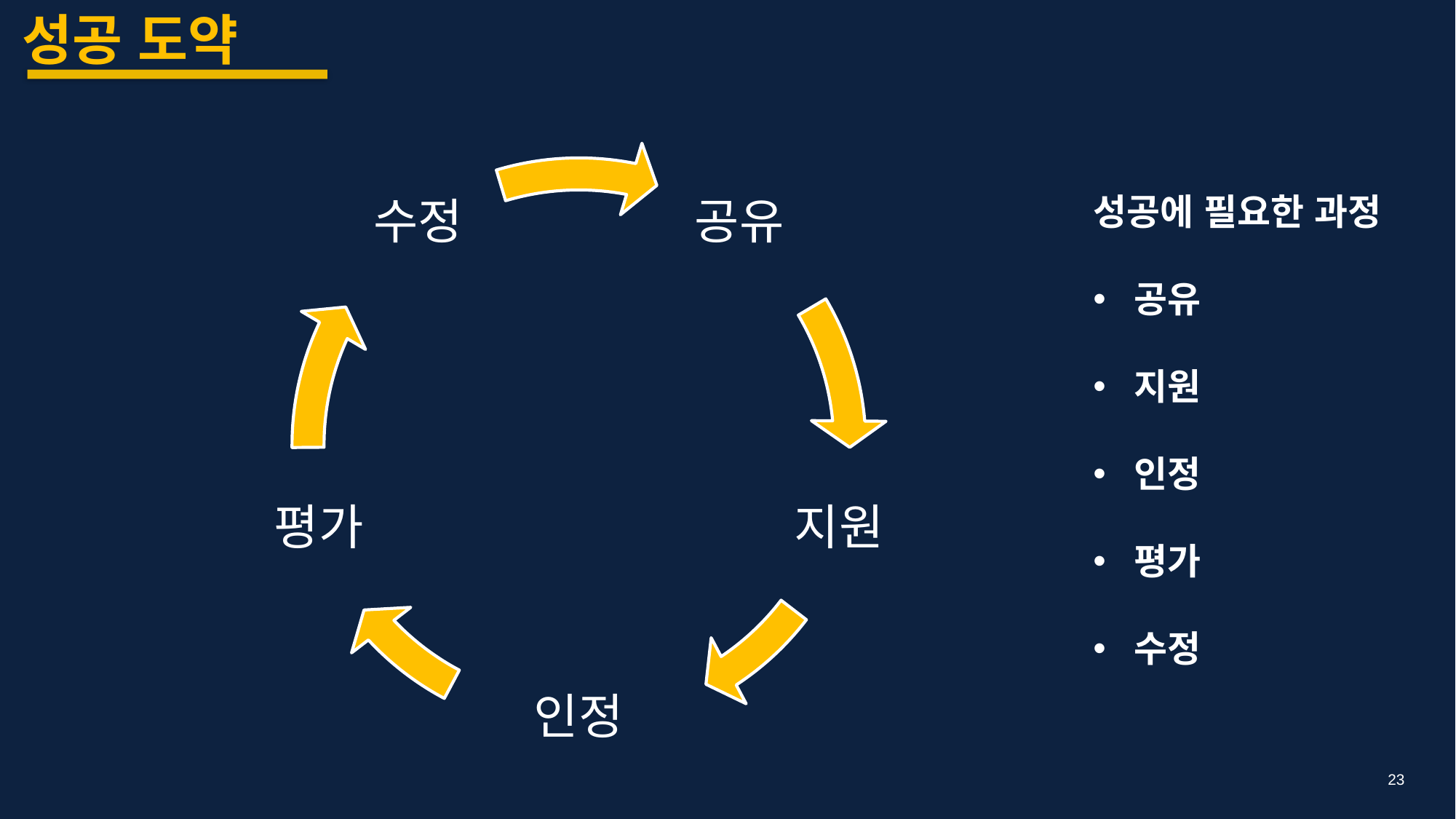

성공 도약

공유
지원
인정
평가
수정
성공에 필요한 과정

공유

지원

인정

평가

수정
23